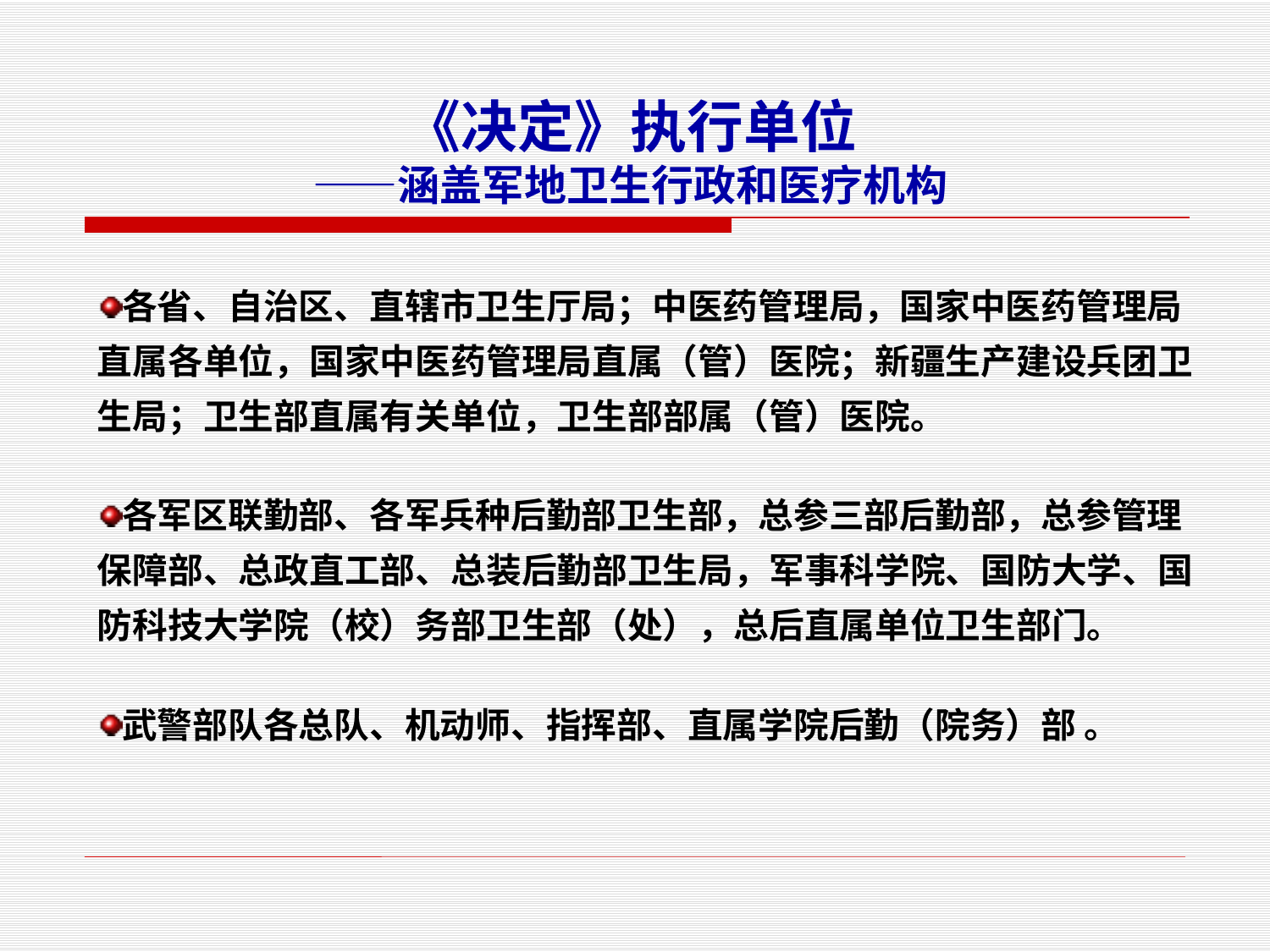

# 《决定》执行单位 ——涵盖军地卫生行政和医疗机构
各省、自治区、直辖市卫生厅局；中医药管理局，国家中医药管理局直属各单位，国家中医药管理局直属（管）医院；新疆生产建设兵团卫生局；卫生部直属有关单位，卫生部部属（管）医院。

各军区联勤部、各军兵种后勤部卫生部，总参三部后勤部，总参管理保障部、总政直工部、总装后勤部卫生局，军事科学院、国防大学、国防科技大学院（校）务部卫生部（处），总后直属单位卫生部门。

武警部队各总队、机动师、指挥部、直属学院后勤（院务）部 。